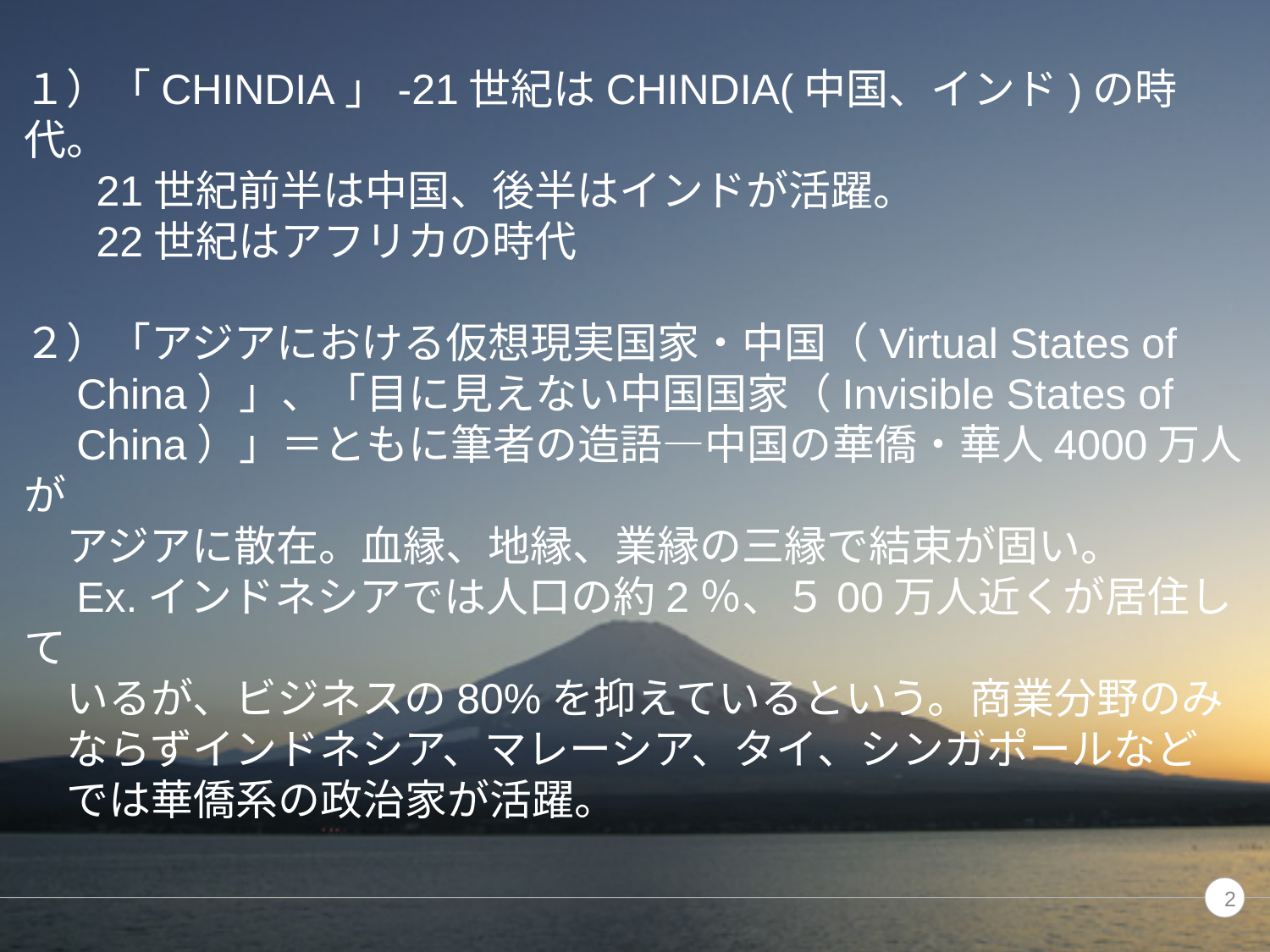

１）「CHINDIA」-21世紀はCHINDIA(中国、インド)の時代。
 　21世紀前半は中国、後半はインドが活躍。
 　22世紀はアフリカの時代

２）「アジアにおける仮想現実国家・中国（Virtual States of
　China）」、「目に見えない中国国家（Invisible States of
　China）」＝ともに筆者の造語―中国の華僑・華人4000万人が
　アジアに散在。血縁、地縁、業縁の三縁で結束が固い。
　Ex.インドネシアでは人口の約2％、５00万人近くが居住して
　いるが、ビジネスの80%を抑えているという。商業分野のみ
　ならずインドネシア、マレーシア、タイ、シンガポールなど
　では華僑系の政治家が活躍。

2